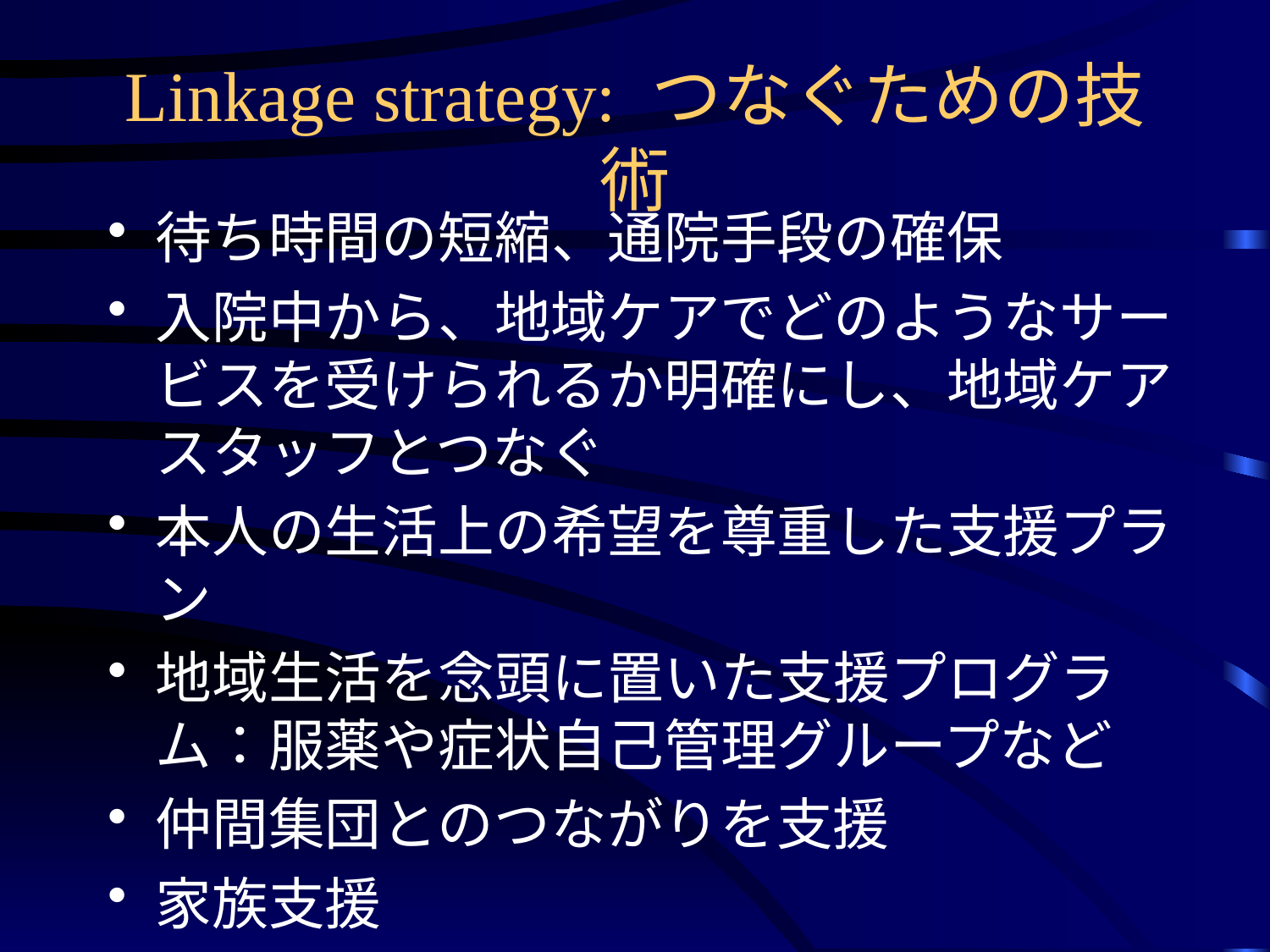

# Linkage strategy: つなぐための技術
待ち時間の短縮、通院手段の確保
入院中から、地域ケアでどのようなサービスを受けられるか明確にし、地域ケアスタッフとつなぐ
本人の生活上の希望を尊重した支援プラン
地域生活を念頭に置いた支援プログラム：服薬や症状自己管理グループなど
仲間集団とのつながりを支援
家族支援